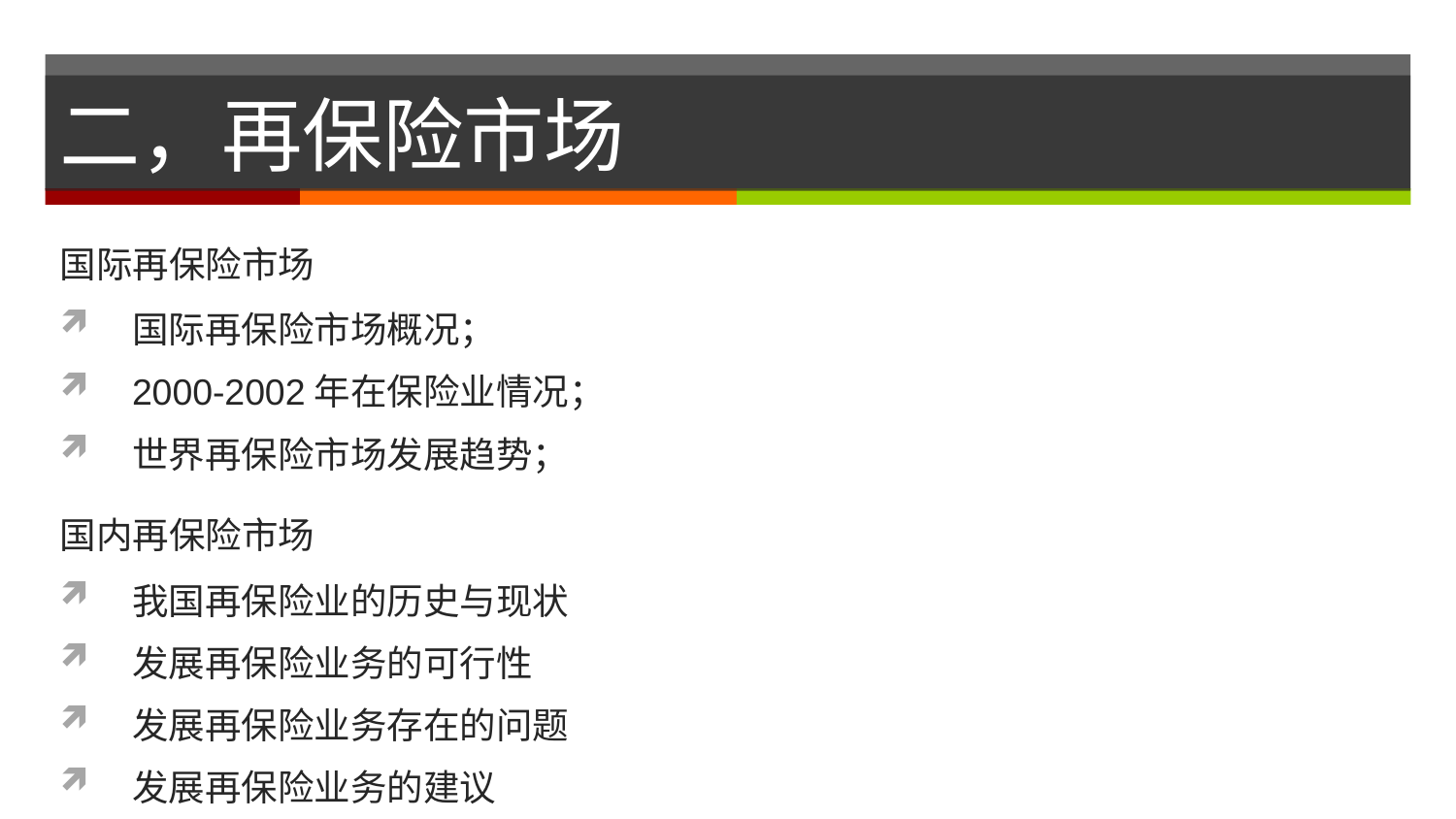

# 二，再保险市场
国际再保险市场
国际再保险市场概况；
2000-2002年在保险业情况；
世界再保险市场发展趋势；
国内再保险市场
我国再保险业的历史与现状
发展再保险业务的可行性
发展再保险业务存在的问题
发展再保险业务的建议